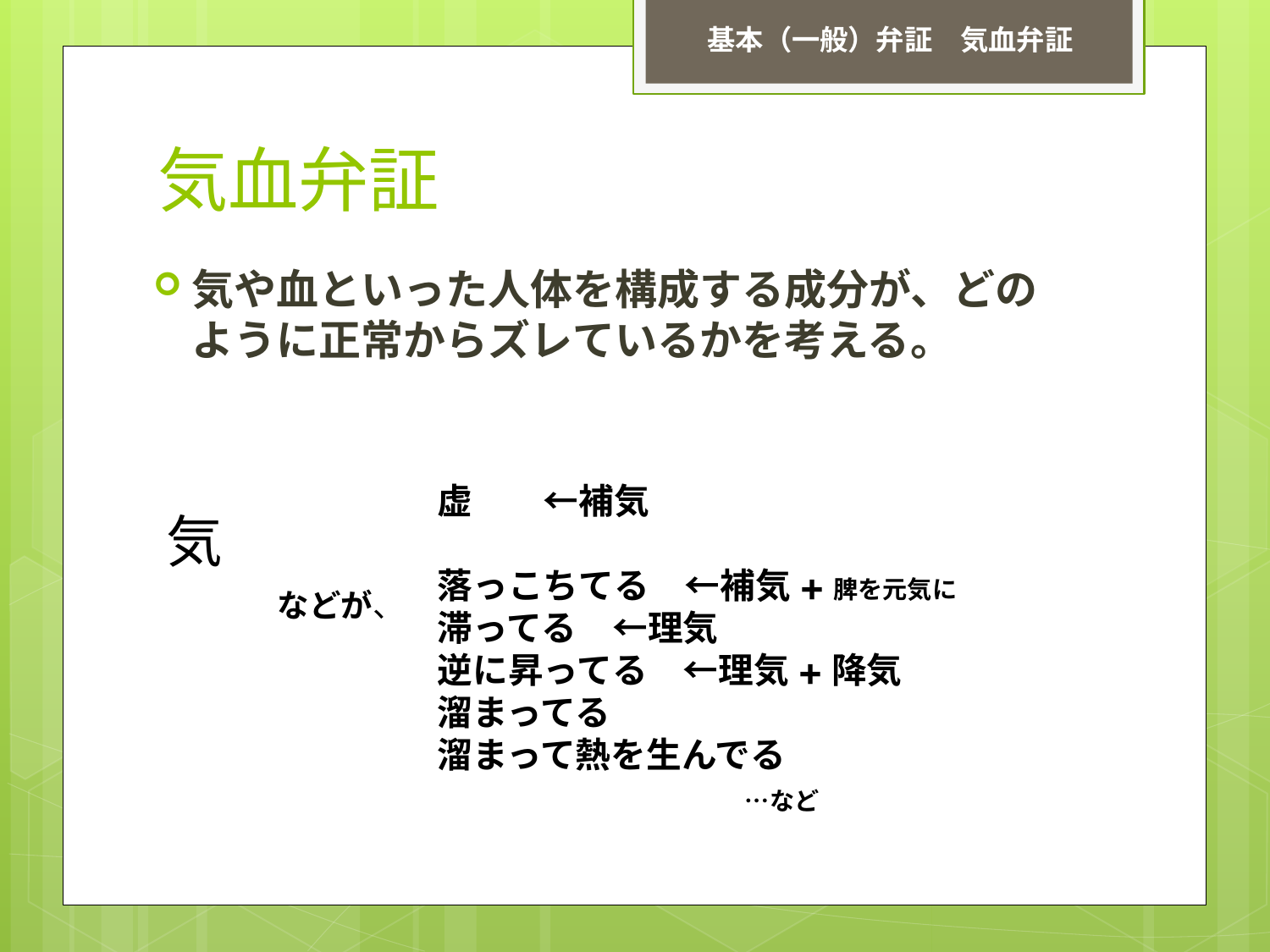

基本（一般）弁証　気血弁証
# 気血弁証
気や血といった人体を構成する成分が、どのように正常からズレているかを考える。
虚　　←補気

落っこちてる　←補気+脾を元気に
滞ってる　←理気
逆に昇ってる　←理気+降気
溜まってる
溜まって熱を生んでる
　　　　　　　　　…など
気

などが、